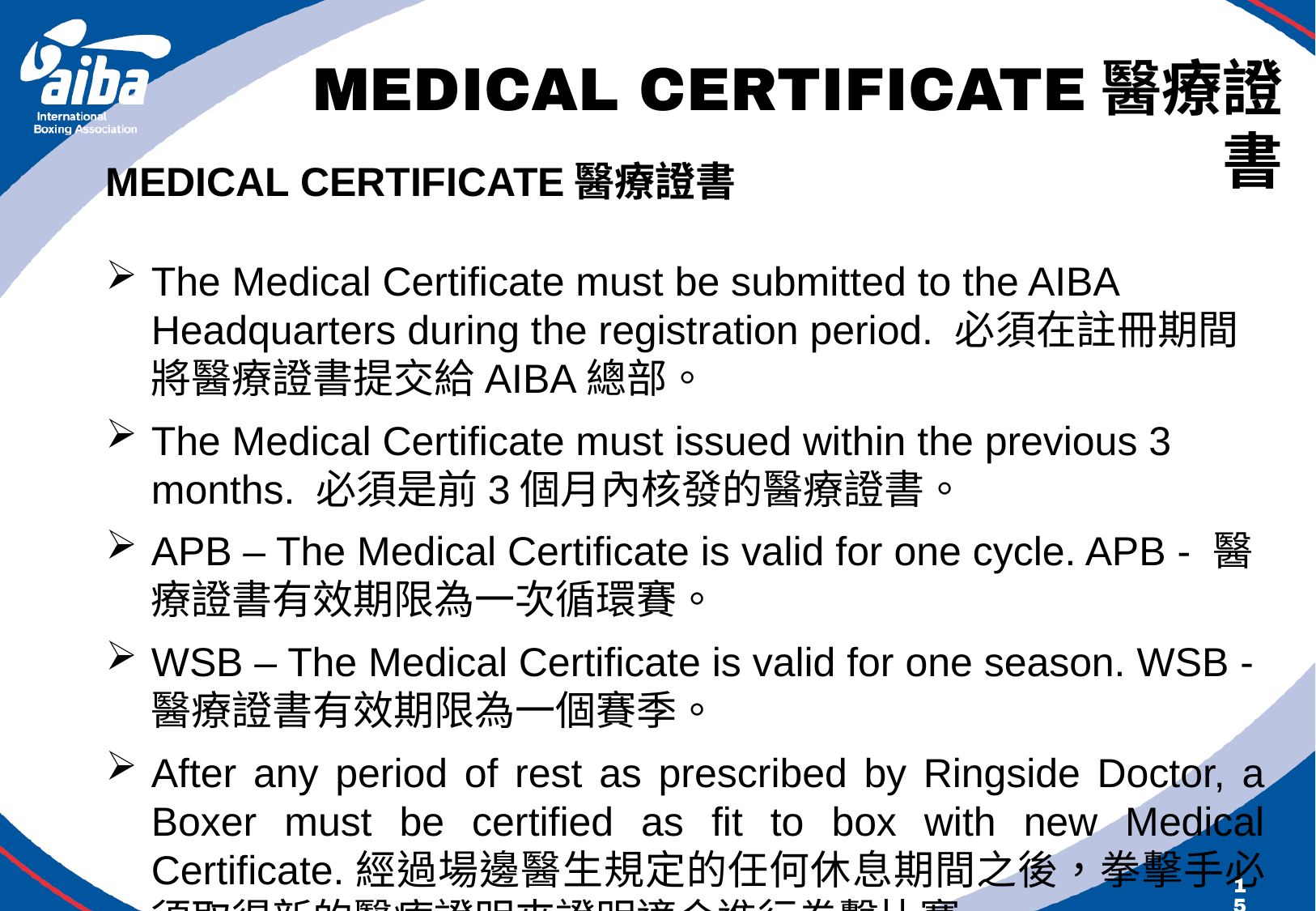

# MEDICAL CERTIFICATE醫療證書
MEDICAL CERTIFICATE醫療證書

The Medical Certificate must be submitted to the AIBA Headquarters during the registration period. 必須在註冊期間將醫療證書提交給AIBA總部。
The Medical Certificate must issued within the previous 3 months. 必須是前3個月內核發的醫療證書。
APB – The Medical Certificate is valid for one cycle. APB - 醫療證書有效期限為一次循環賽。
WSB – The Medical Certificate is valid for one season. WSB - 醫療證書有效期限為一個賽季。
After any period of rest as prescribed by Ringside Doctor, a Boxer must be certified as fit to box with new Medical Certificate.經過場邊醫生規定的任何休息期間之後，拳擊手必須取得新的醫療證明來證明適合進行拳擊比賽。

150